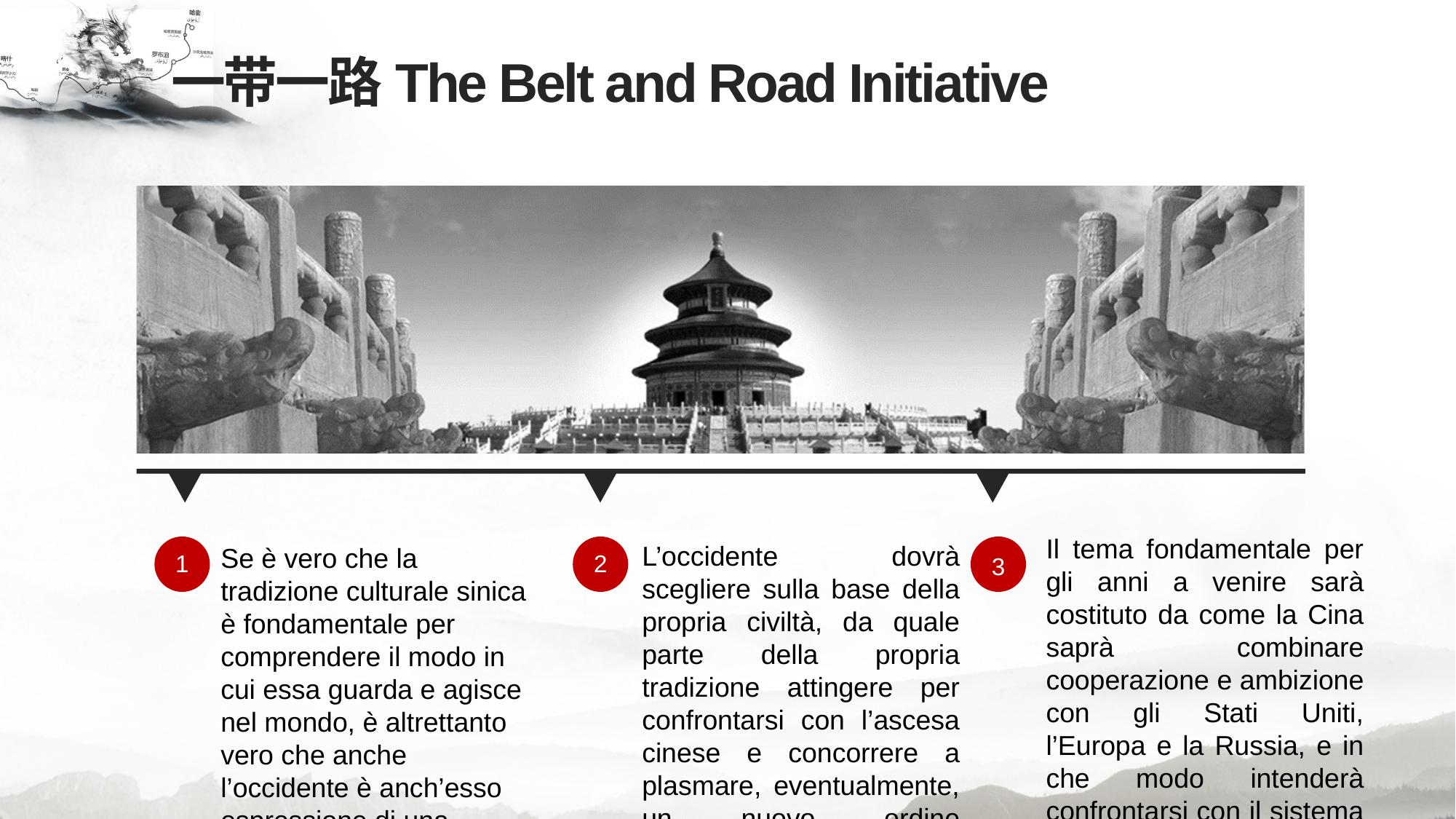

一带一路The Belt and Road Initiative

Il tema fondamentale per gli anni a venire sarà costituto da come la Cina saprà combinare cooperazione e ambizione con gli Stati Uniti, l’Europa e la Russia, e in che modo intenderà confrontarsi con il sistema internazionale e con i suoi attori principali,

1

2

3
L’occidente dovrà scegliere sulla base della propria civiltà, da quale parte della propria tradizione attingere per confrontarsi con l’ascesa cinese e concorrere a plasmare, eventualmente, un nuovo ordine mondiale.
Se è vero che la tradizione culturale sinica è fondamentale per comprendere il modo in cui essa guarda e agisce nel mondo, è altrettanto vero che anche l’occidente è anch’esso espressione di una grande civiltà.